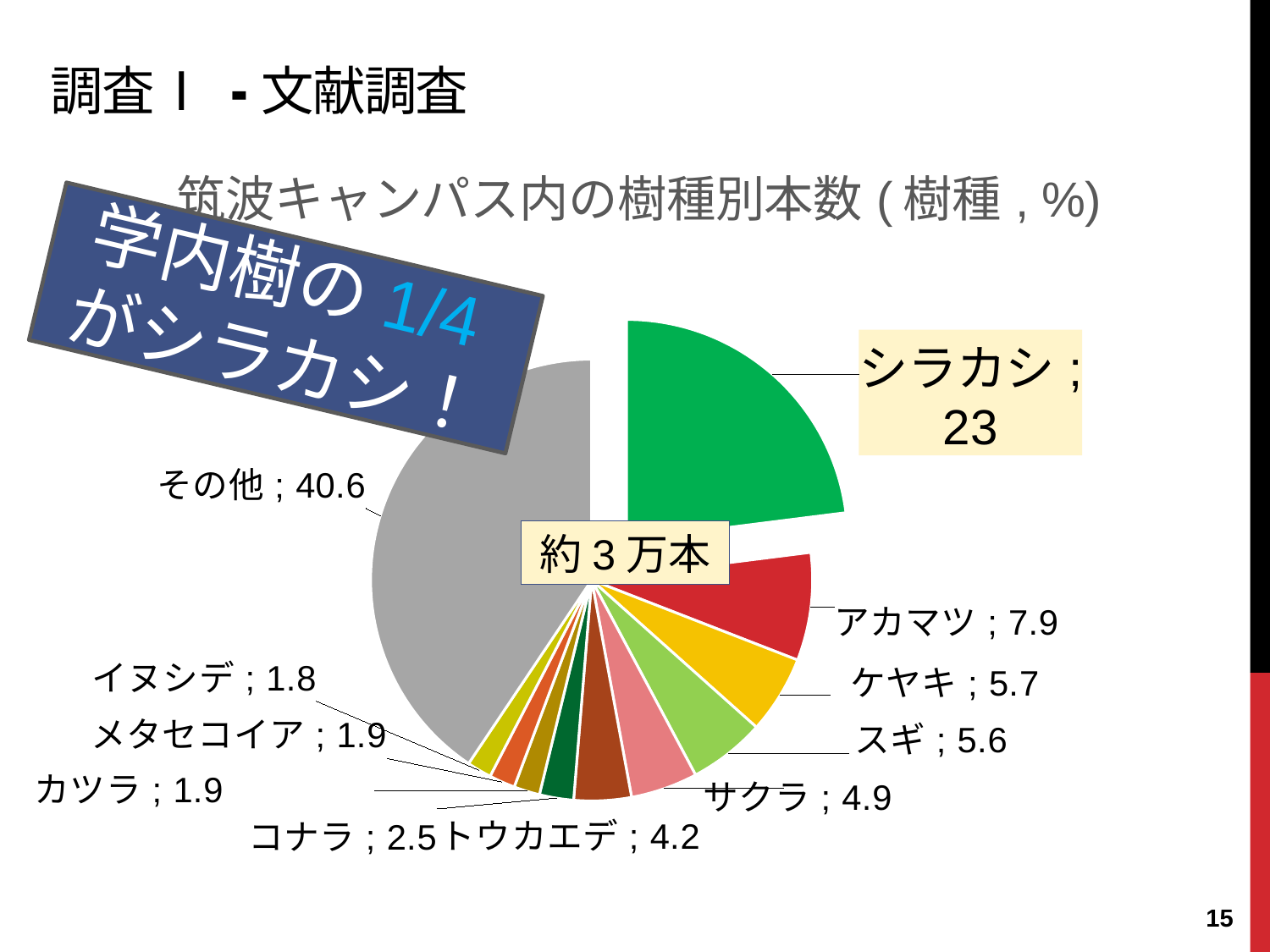

# 調査Ⅰ -文献調査

### Chart: 筑波キャンパス内の樹種別本数(樹種, %)

| Category | 樹種別本数(筑波キャンパス) |
|---|---|
| シラカシ | 23.0 |
| アカマツ | 7.9 |
| ケヤキ | 5.7 |
| スギ | 5.6 |
| サクラ | 4.9 |
| トウカエデ | 4.2 |
| コナラ | 2.5 |
| カツラ | 1.9 |
| メタセコイア | 1.9 |
| イヌシデ | 1.8 |
| その他 | 40.6 |
学内樹の1/4がシラカシ！
約3万本
15